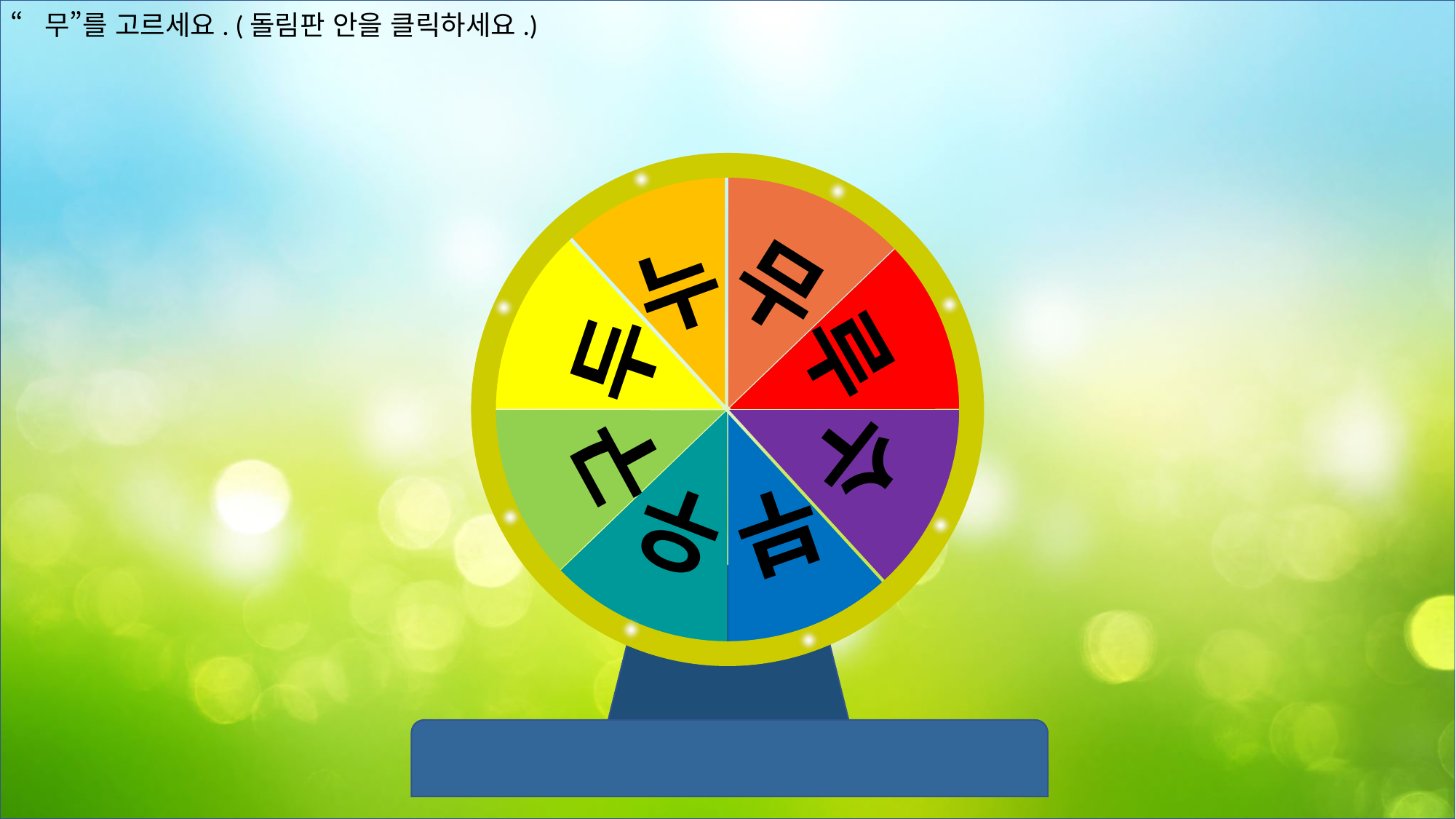

“무”를 고르세요. (돌림판 안을 클릭하세요.)

누

무

두

루

수

구

부

우